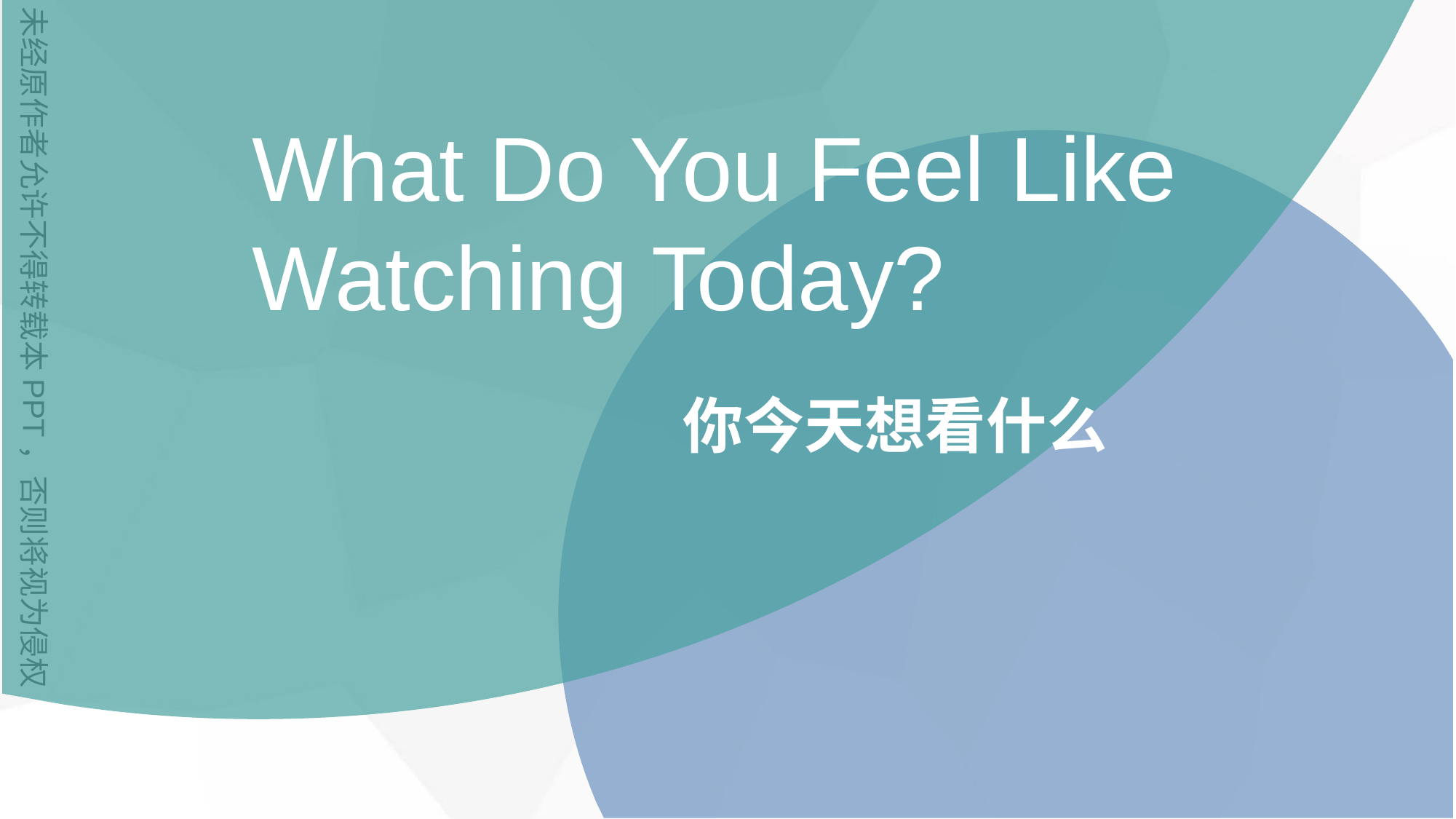

What Do You Feel Like
Watching Today?
你今天想看什么